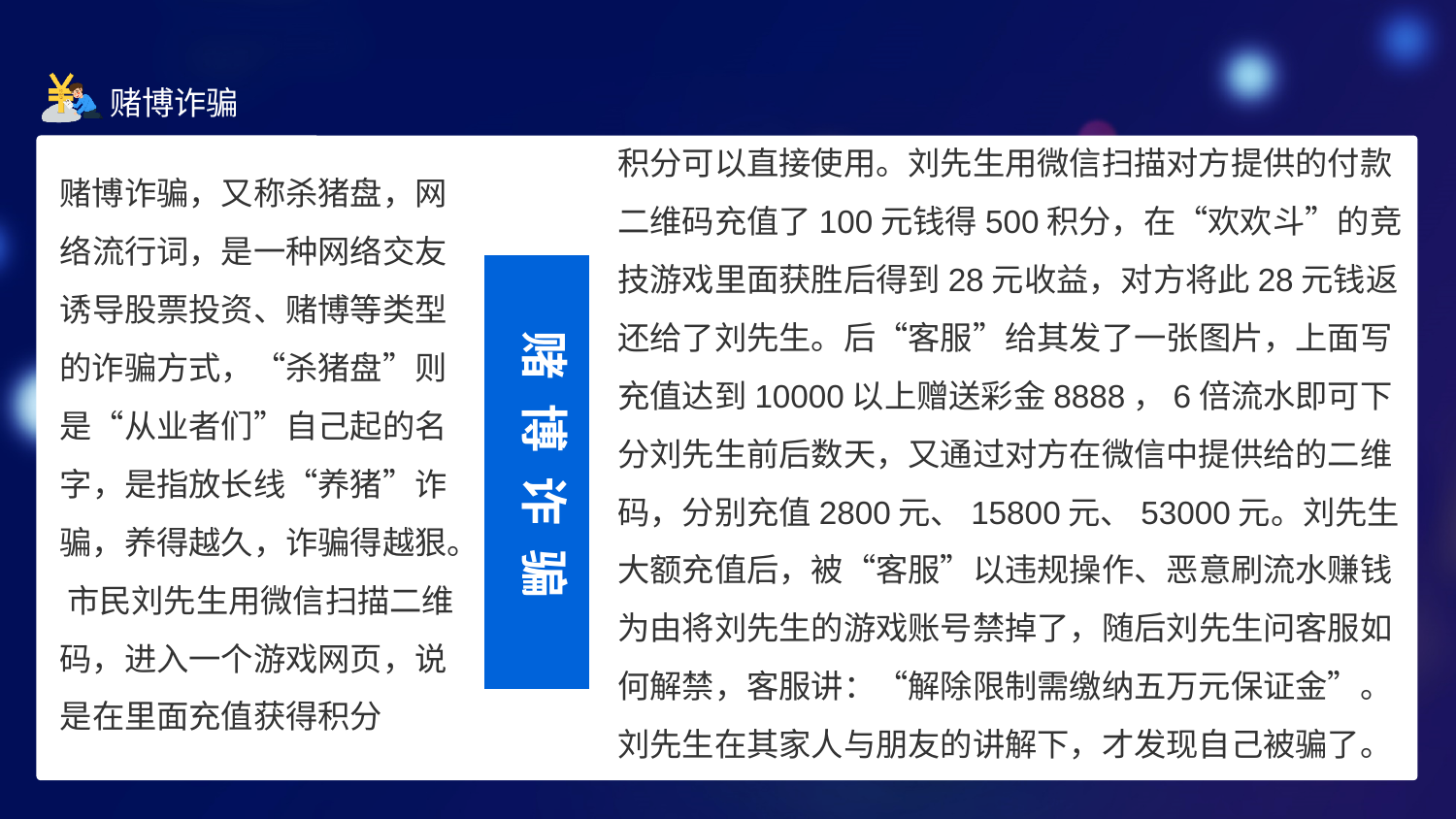

积分可以直接使用。刘先生用微信扫描对方提供的付款二维码充值了100元钱得500积分，在“欢欢斗”的竞技游戏里面获胜后得到28元收益，对方将此28元钱返还给了刘先生。后“客服”给其发了一张图片，上面写充值达到10000以上赠送彩金8888，6倍流水即可下分刘先生前后数天，又通过对方在微信中提供给的二维码，分别充值2800元、15800元、53000元。刘先生大额充值后，被“客服”以违规操作、恶意刷流水赚钱为由将刘先生的游戏账号禁掉了，随后刘先生问客服如何解禁，客服讲：“解除限制需缴纳五万元保证金”。刘先生在其家人与朋友的讲解下，才发现自己被骗了。
赌博诈骗，又称杀猪盘，网络流行词，是一种网络交友诱导股票投资、赌博等类型的诈骗方式，“杀猪盘”则是“从业者们”自己起的名字，是指放长线“养猪”诈骗，养得越久，诈骗得越狠。 市民刘先生用微信扫描二维码，进入一个游戏网页，说是在里面充值获得积分

赌博诈骗